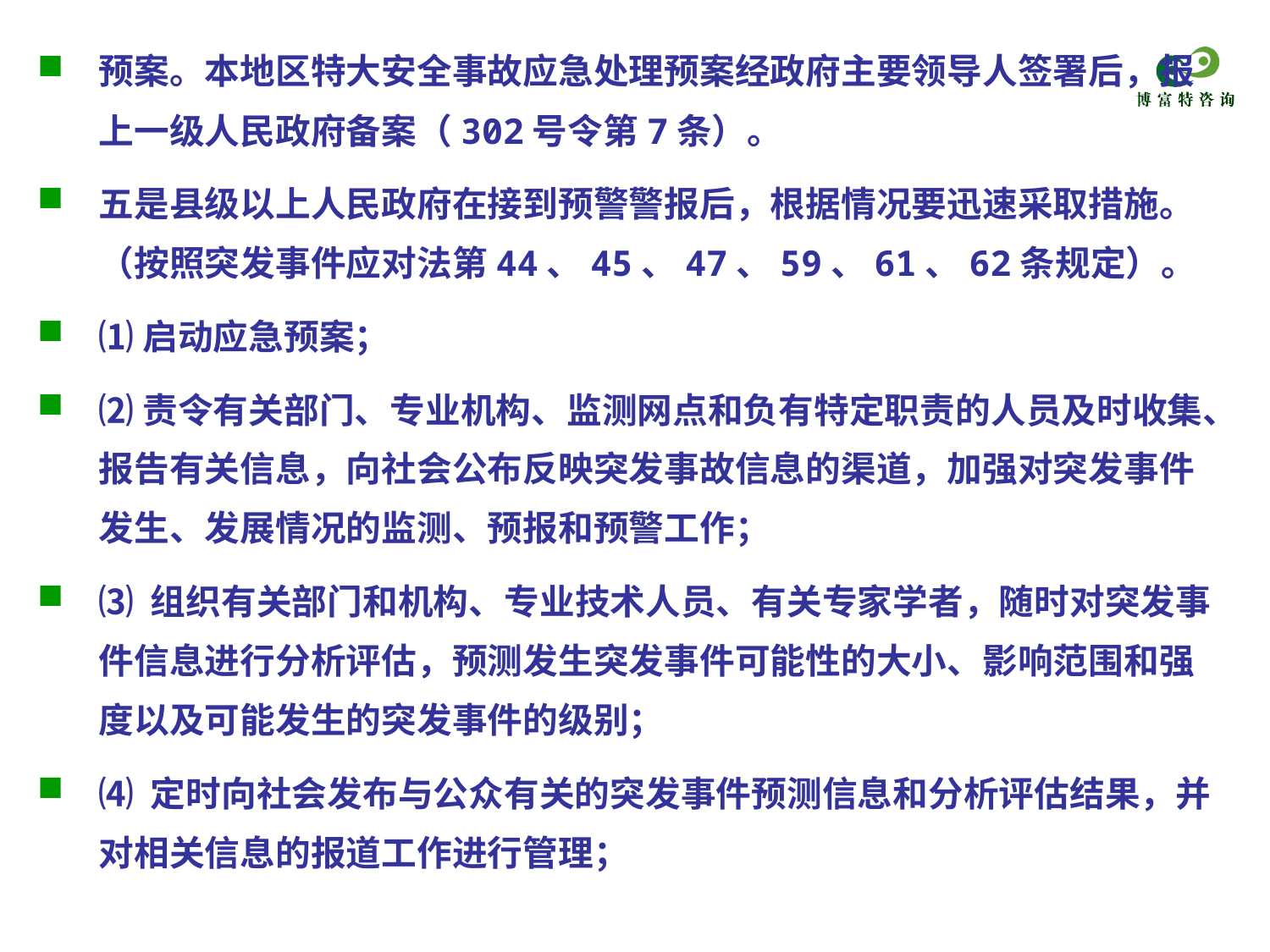

预案。本地区特大安全事故应急处理预案经政府主要领导人签署后，报上一级人民政府备案（302号令第7条）。
五是县级以上人民政府在接到预警警报后，根据情况要迅速采取措施。（按照突发事件应对法第44、45、47、59、61、62条规定）。
⑴启动应急预案；
⑵责令有关部门、专业机构、监测网点和负有特定职责的人员及时收集、报告有关信息，向社会公布反映突发事故信息的渠道，加强对突发事件发生、发展情况的监测、预报和预警工作；
⑶ 组织有关部门和机构、专业技术人员、有关专家学者，随时对突发事件信息进行分析评估，预测发生突发事件可能性的大小、影响范围和强度以及可能发生的突发事件的级别；
⑷ 定时向社会发布与公众有关的突发事件预测信息和分析评估结果，并对相关信息的报道工作进行管理；